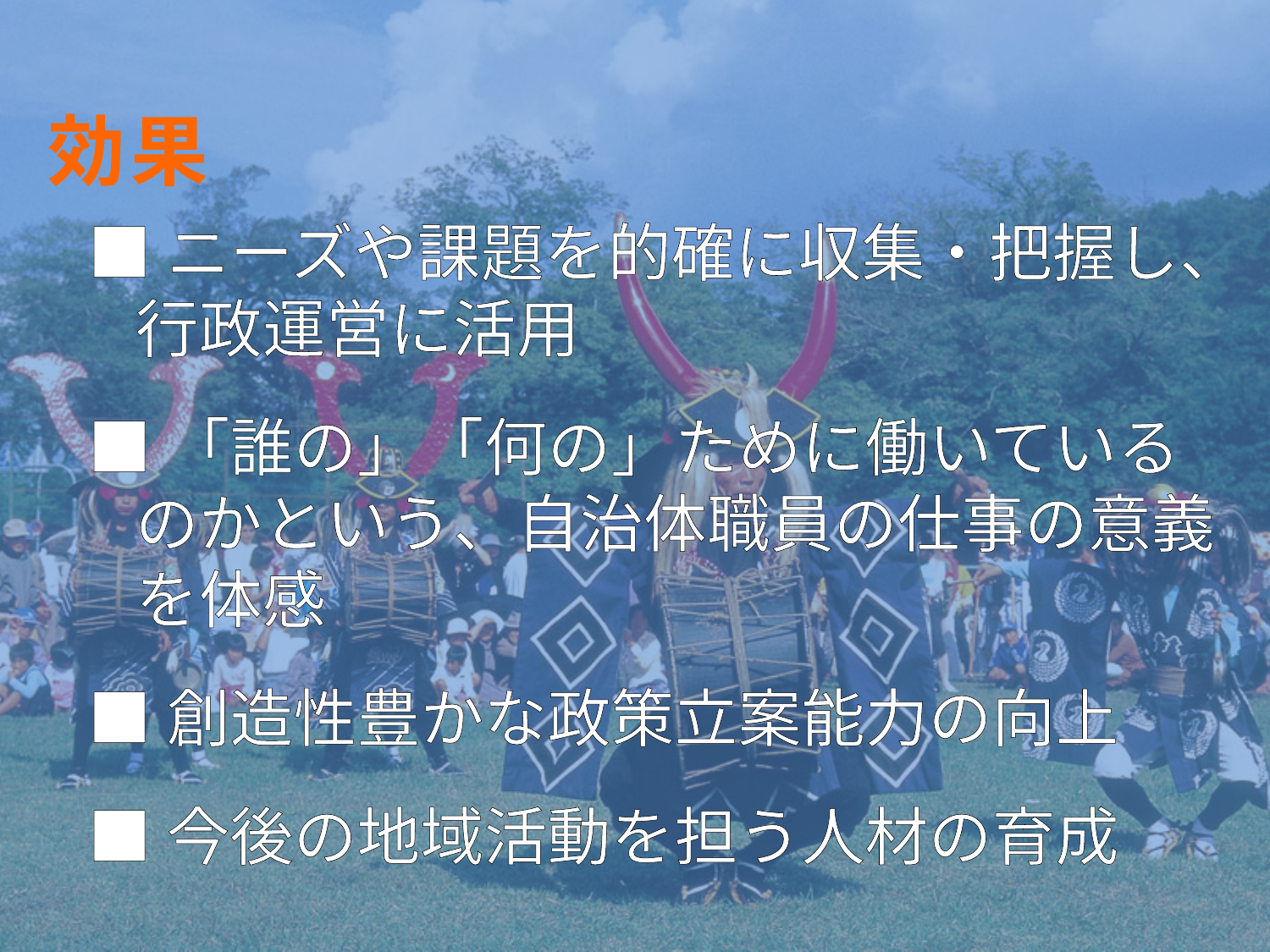

効果
■ニーズや課題を的確に収集・把握し、行政運営に活用

■「誰の」「何の」ために働いているのかという、自治体職員の仕事の意義を体感

■創造性豊かな政策立案能力の向上

■今後の地域活動を担う人材の育成